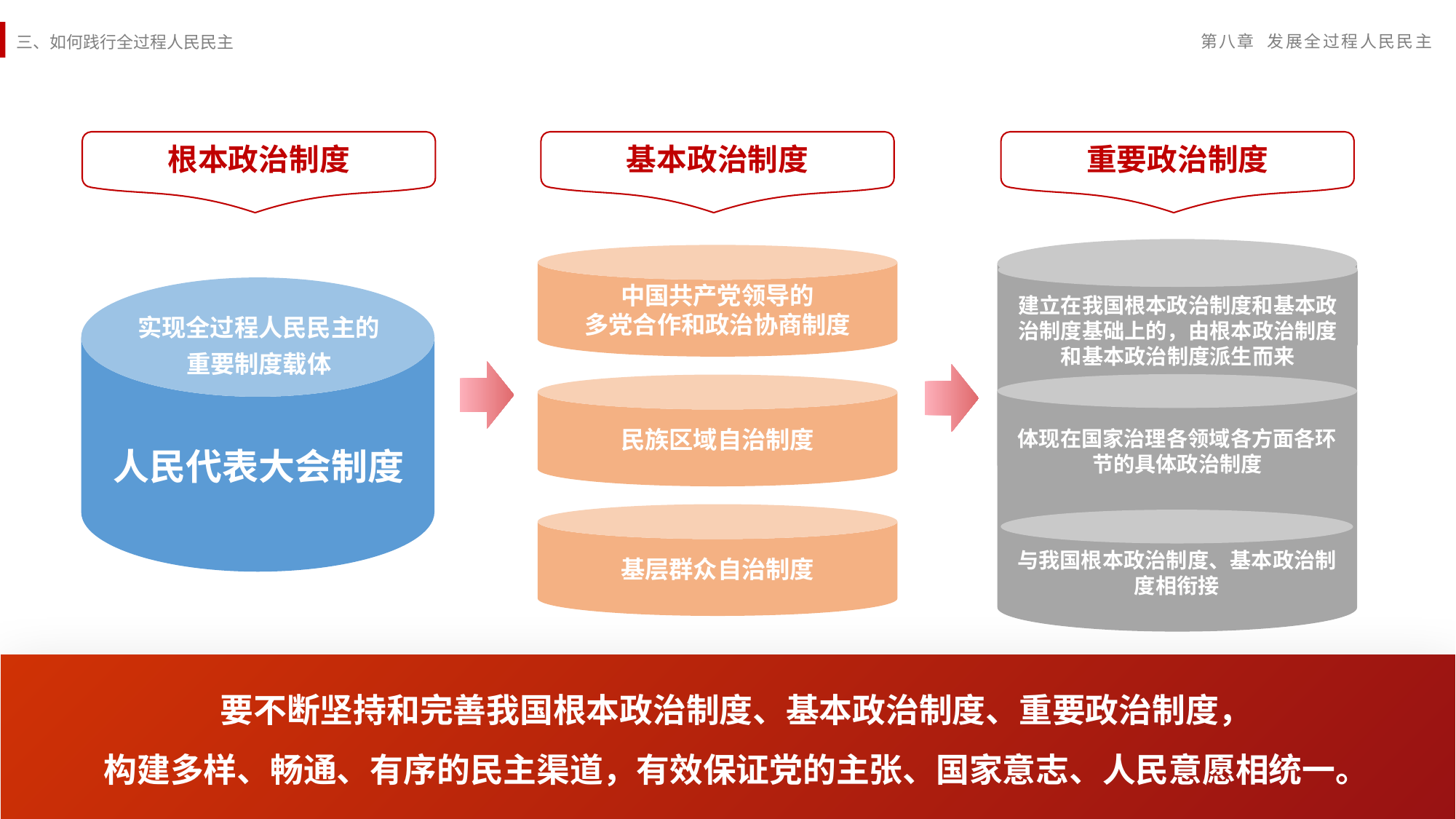

根本政治制度
基本政治制度
重要政治制度

建立在我国根本政治制度和基本政治制度基础上的，由根本政治制度和基本政治制度派生而来

体现在国家治理各领域各方面各环节的具体政治制度
与我国根本政治制度、基本政治制度相衔接
中国共产党领导的
多党合作和政治协商制度

人民代表大会制度

实现全过程人民民主的
重要制度载体

民族区域自治制度
基层群众自治制度

要不断坚持和完善我国根本政治制度、基本政治制度、重要政治制度，
构建多样、畅通、有序的民主渠道，有效保证党的主张、国家意志、人民意愿相统一。